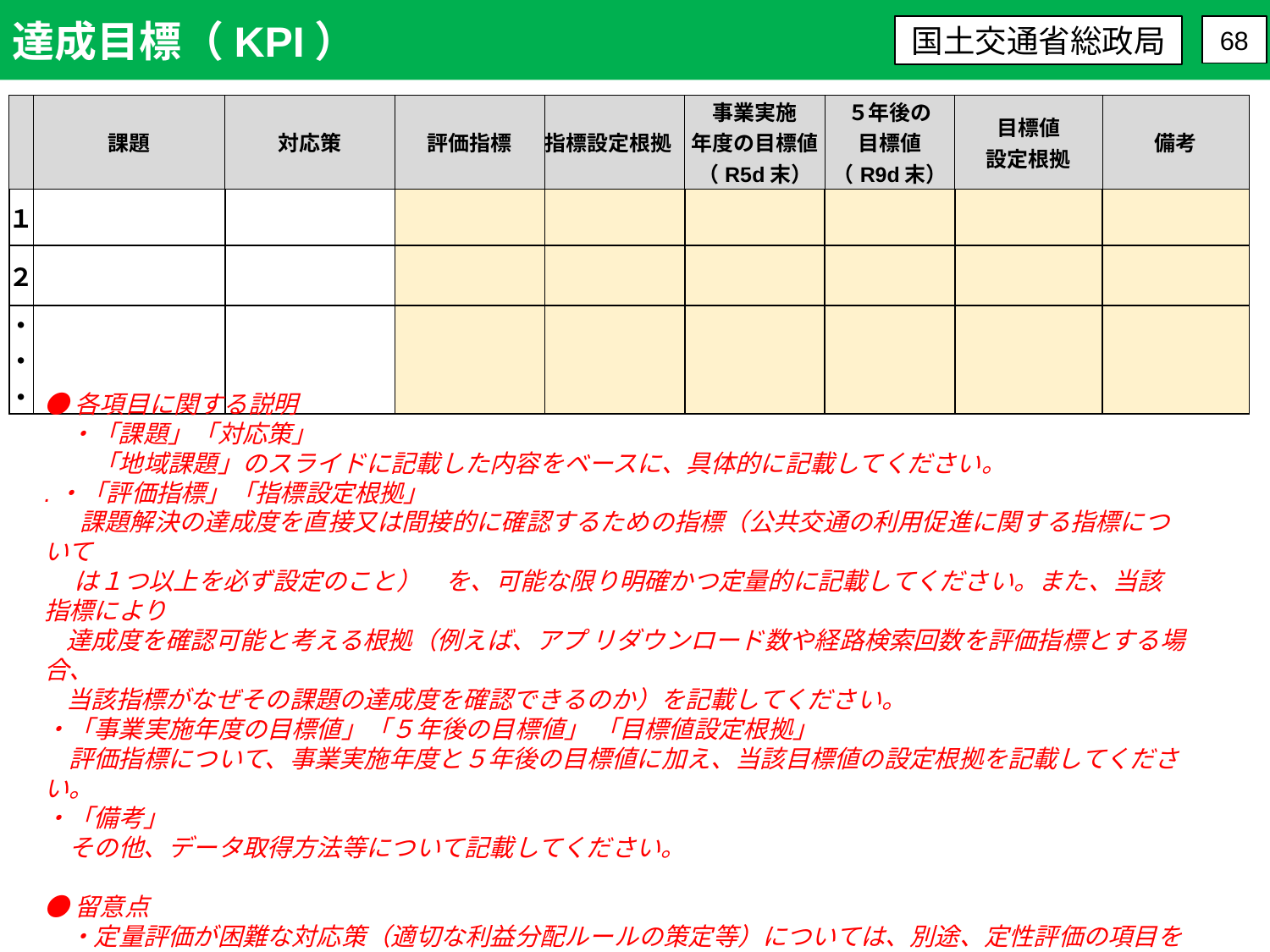

達成目標（KPI）
国土交通省総政局
68

|  | 課題 | 対応策 | 評価指標 | 指標設定根拠 | 事業実施 年度の目標値 （R5d末） | ５年後の 目標値 （R9d末） | 目標値 設定根拠 | 備考 |
| --- | --- | --- | --- | --- | --- | --- | --- | --- |
| １ |  |  |  |  |  |  |  |  |
| ２ |  |  |  |  |  |  |  |  |
| ・・・ |  |  |  |  |  |  |  |  |
●各項目に関する説明
　・「課題」「対応策」
　　「地域課題」のスライドに記載した内容をベースに、具体的に記載してください。
.・「評価指標」「指標設定根拠」
　  課題解決の達成度を直接又は間接的に確認するための指標（公共交通の利用促進に関する指標について
　 は１つ以上を必ず設定のこと）　を、可能な限り明確かつ定量的に記載してください。また、当該指標により
   達成度を確認可能と考える根拠（例えば、アプ リダウンロード数や経路検索回数を評価指標とする場合、
   当該指標がなぜその課題の達成度を確認できるのか）を記載してください。
・「事業実施年度の目標値」「５年後の目標値」 「目標値設定根拠」
　評価指標について、事業実施年度と５年後の目標値に加え、当該目標値の設定根拠を記載してください。
・「備考」
　その他、データ取得方法等について記載してください。

●留意点
　・定量評価が困難な対応策（適切な利益分配ルールの策定等）については、別途、定性評価の項目を設定
   するなどして、自由に記載してください。
 ・事業採択に際して、各項目の修正や追加をお願いする場合がありますので、ご承知おきください。